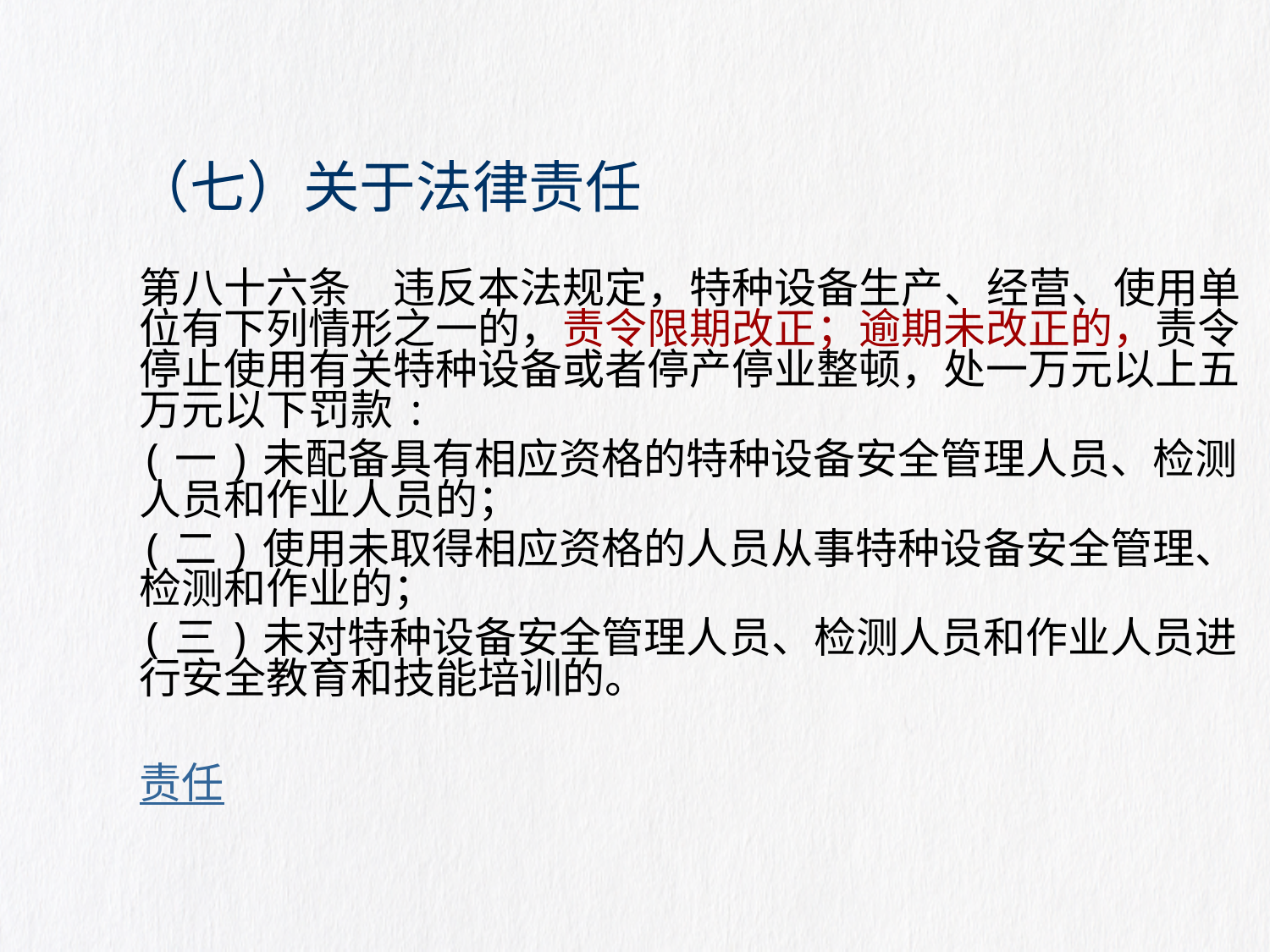

# （七）关于法律责任
第八十六条　违反本法规定，特种设备生产、经营、使用单位有下列情形之一的，责令限期改正；逾期未改正的，责令停止使用有关特种设备或者停产停业整顿，处一万元以上五万元以下罚款:
(一)未配备具有相应资格的特种设备安全管理人员、检测人员和作业人员的；
(二)使用未取得相应资格的人员从事特种设备安全管理、检测和作业的；
(三)未对特种设备安全管理人员、检测人员和作业人员进行安全教育和技能培训的。

责任
60